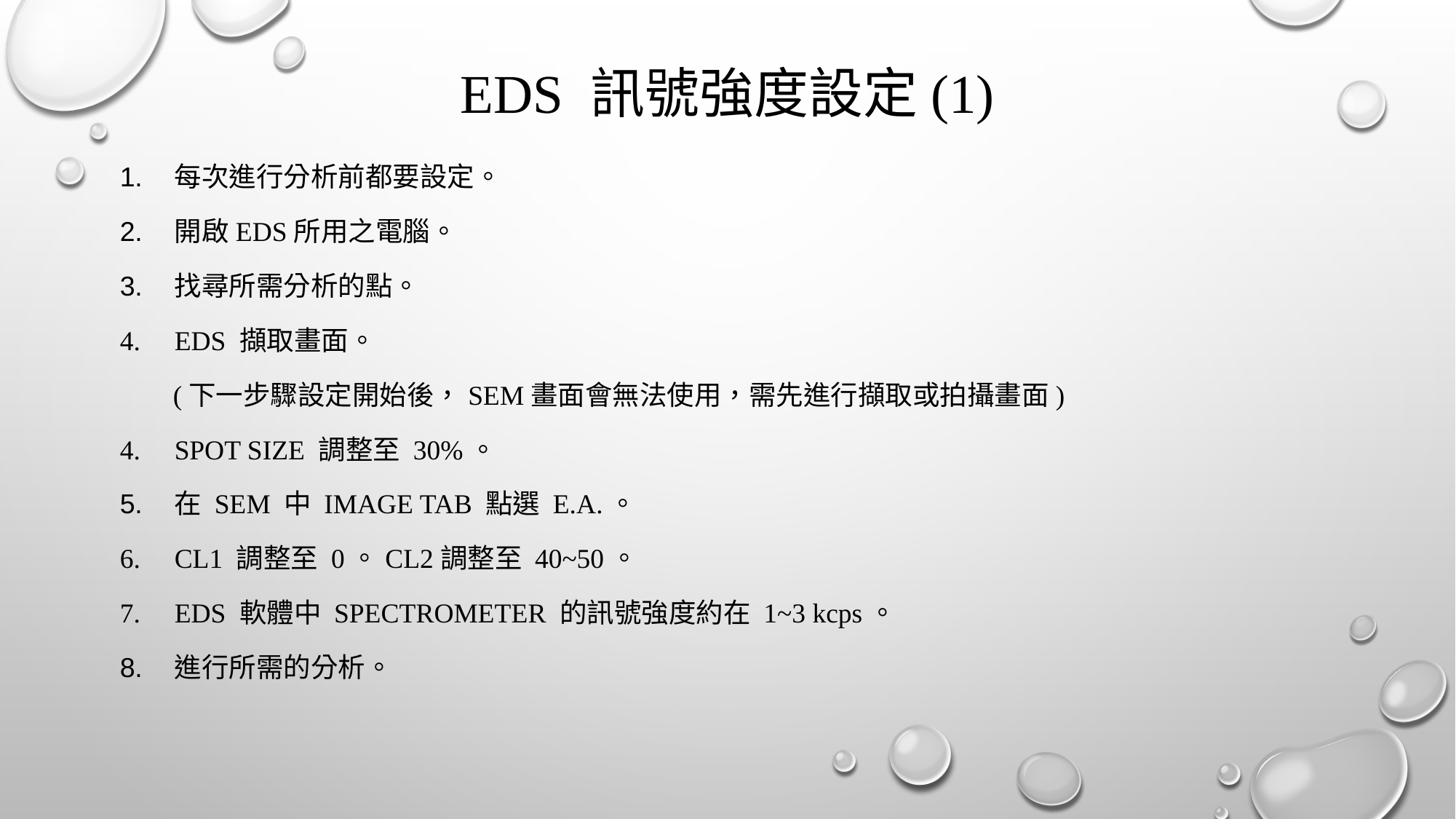

# EDS 訊號強度設定(1)
每次進行分析前都要設定。
開啟EDS所用之電腦。
找尋所需分析的點。
EDS 擷取畫面。
(下一步驟設定開始後，SEM畫面會無法使用，需先進行擷取或拍攝畫面)
Spot Size 調整至 30%。
在 SEM 中 Image tab 點選 E.A.。
CL1 調整至 0。CL2調整至 40~50。
EDS 軟體中 Spectrometer 的訊號強度約在 1~3 kcps。
進行所需的分析。